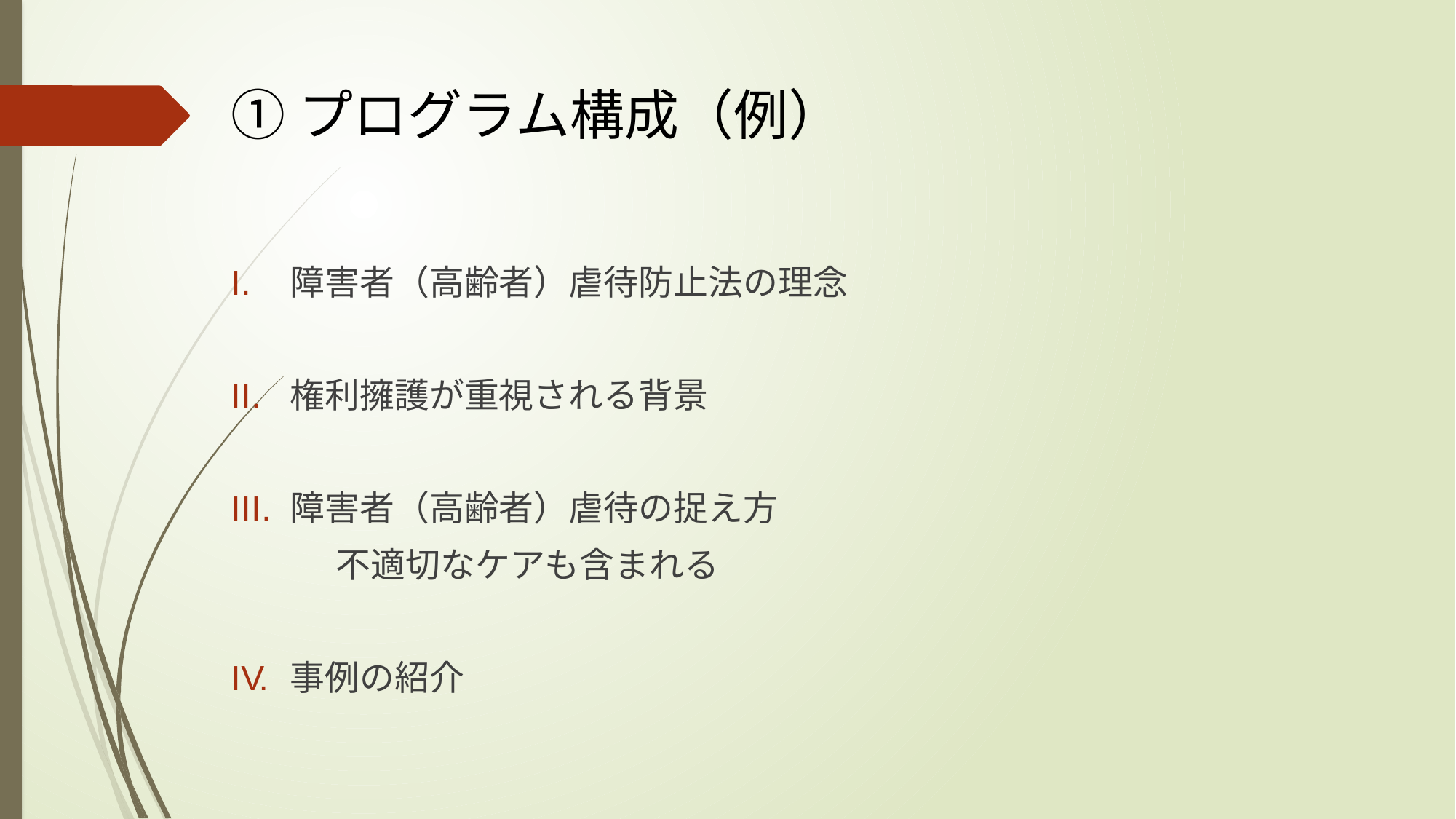

# ①プログラム構成（例）
障害者（高齢者）虐待防止法の理念

権利擁護が重視される背景

障害者（高齢者）虐待の捉え方
　　　不適切なケアも含まれる

事例の紹介